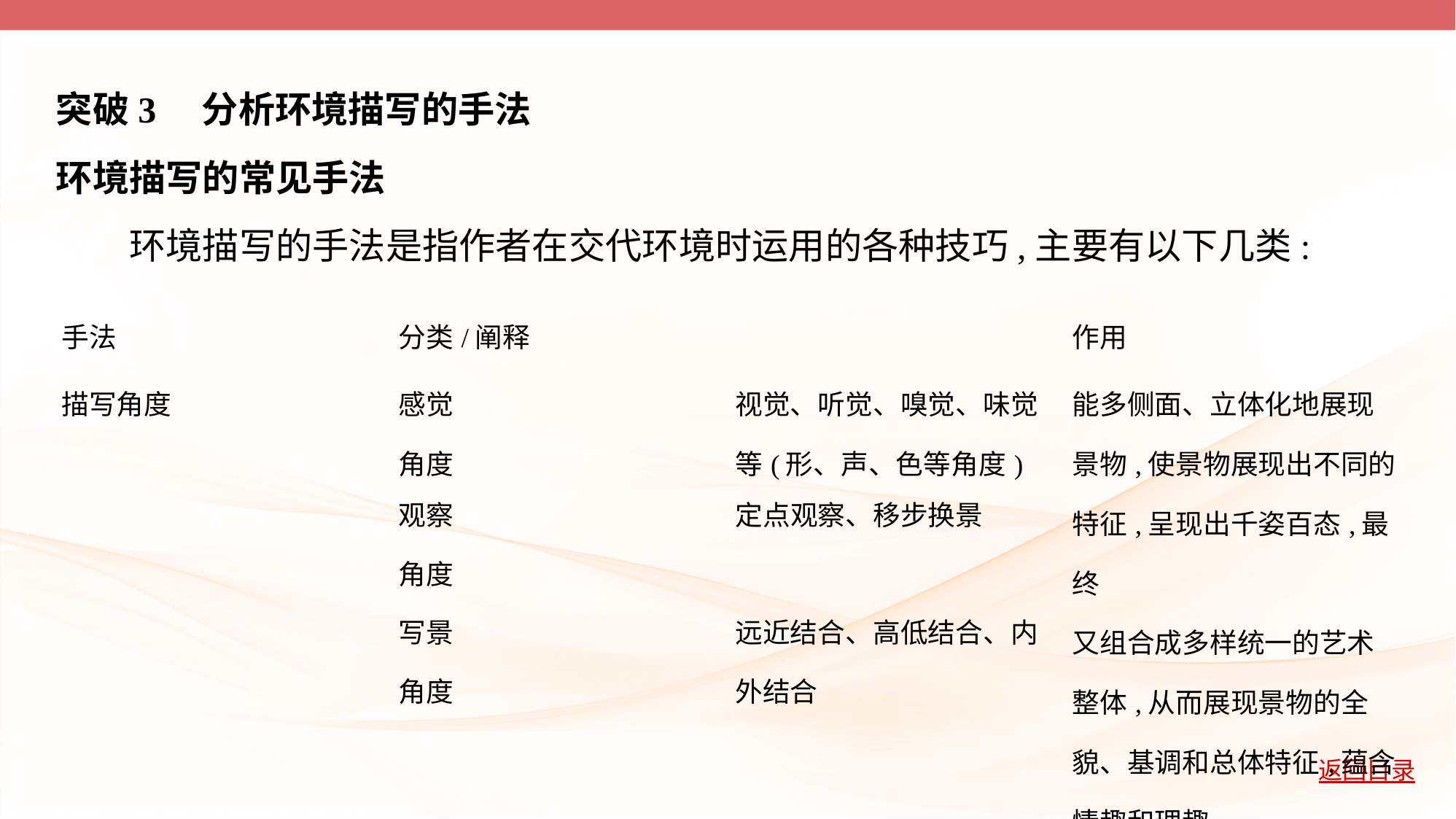

突破3　分析环境描写的手法
环境描写的常见手法
　　环境描写的手法是指作者在交代环境时运用的各种技巧,主要有以下几类:
| 手法 | 分类/阐释 |  | 作用 |
| --- | --- | --- | --- |
| 描写角度 | 感觉 角度 | 视觉、听觉、嗅觉、味觉 等(形、声、色等角度) | 能多侧面、立体化地展现 景物,使景物展现出不同的 特征,呈现出千姿百态,最终 又组合成多样统一的艺术 整体,从而展现景物的全 貌、基调和总体特征,蕴含 情趣和理趣。 |
|  | 观察 角度 | 定点观察、移步换景 |  |
|  | 写景 角度 | 远近结合、高低结合、内 外结合 |  |